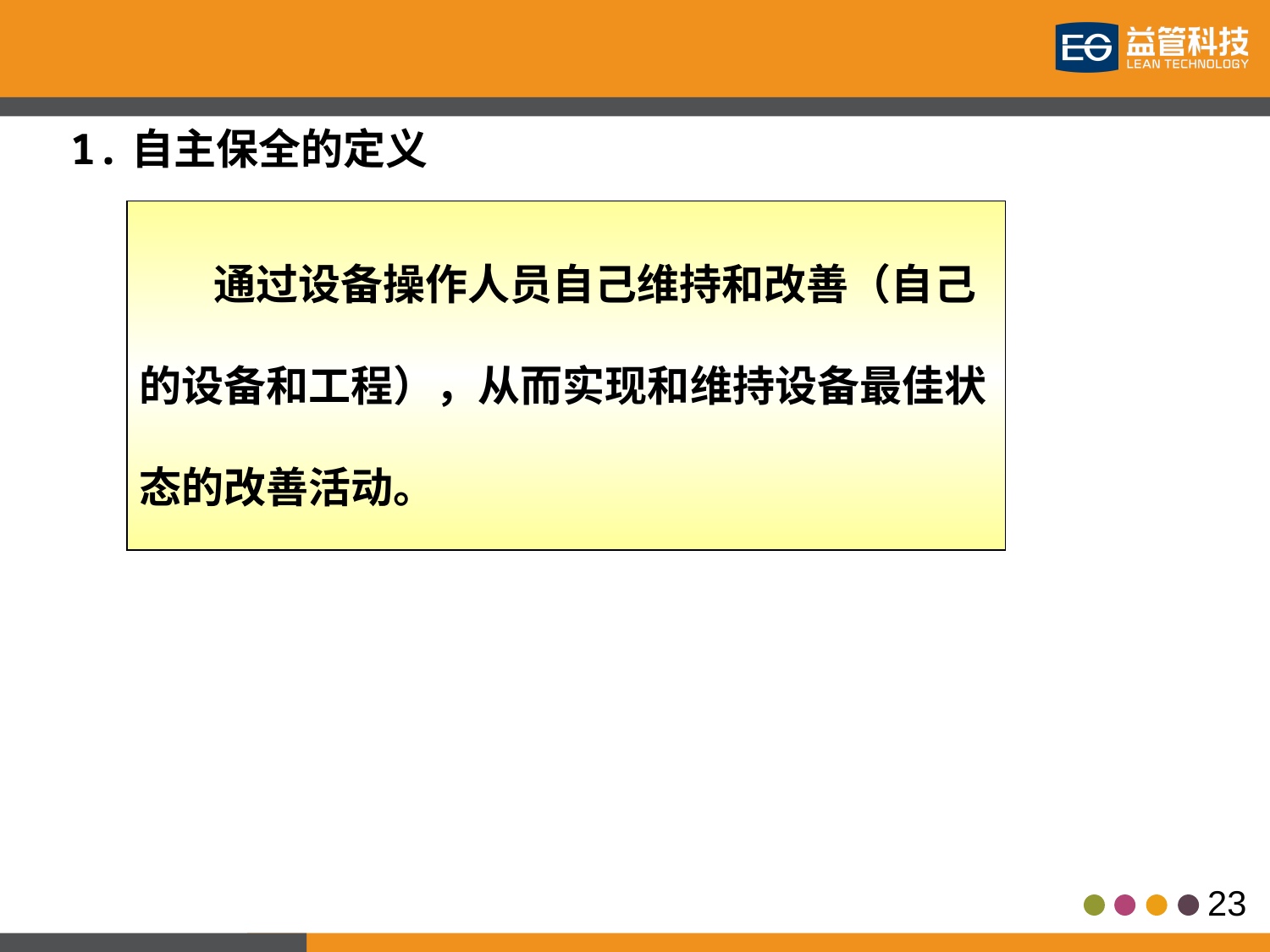

1.自主保全的定义
通过设备操作人员自己维持和改善（自己的设备和工程），从而实现和维持设备最佳状态的改善活动。